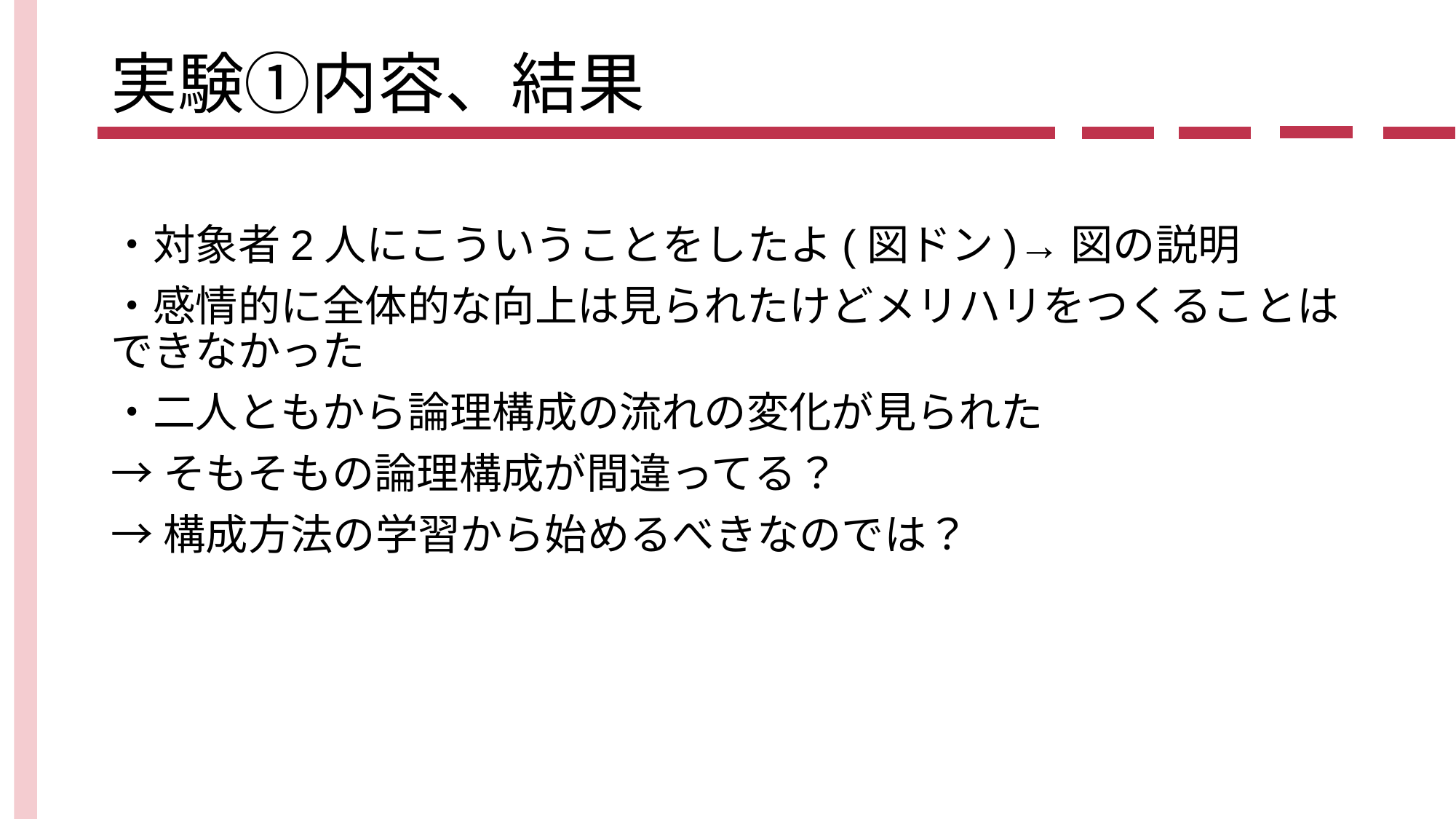

# 実験①内容、結果
・対象者2人にこういうことをしたよ(図ドン)→図の説明
・感情的に全体的な向上は見られたけどメリハリをつくることはできなかった
・二人ともから論理構成の流れの変化が見られた
→そもそもの論理構成が間違ってる？
→構成方法の学習から始めるべきなのでは？